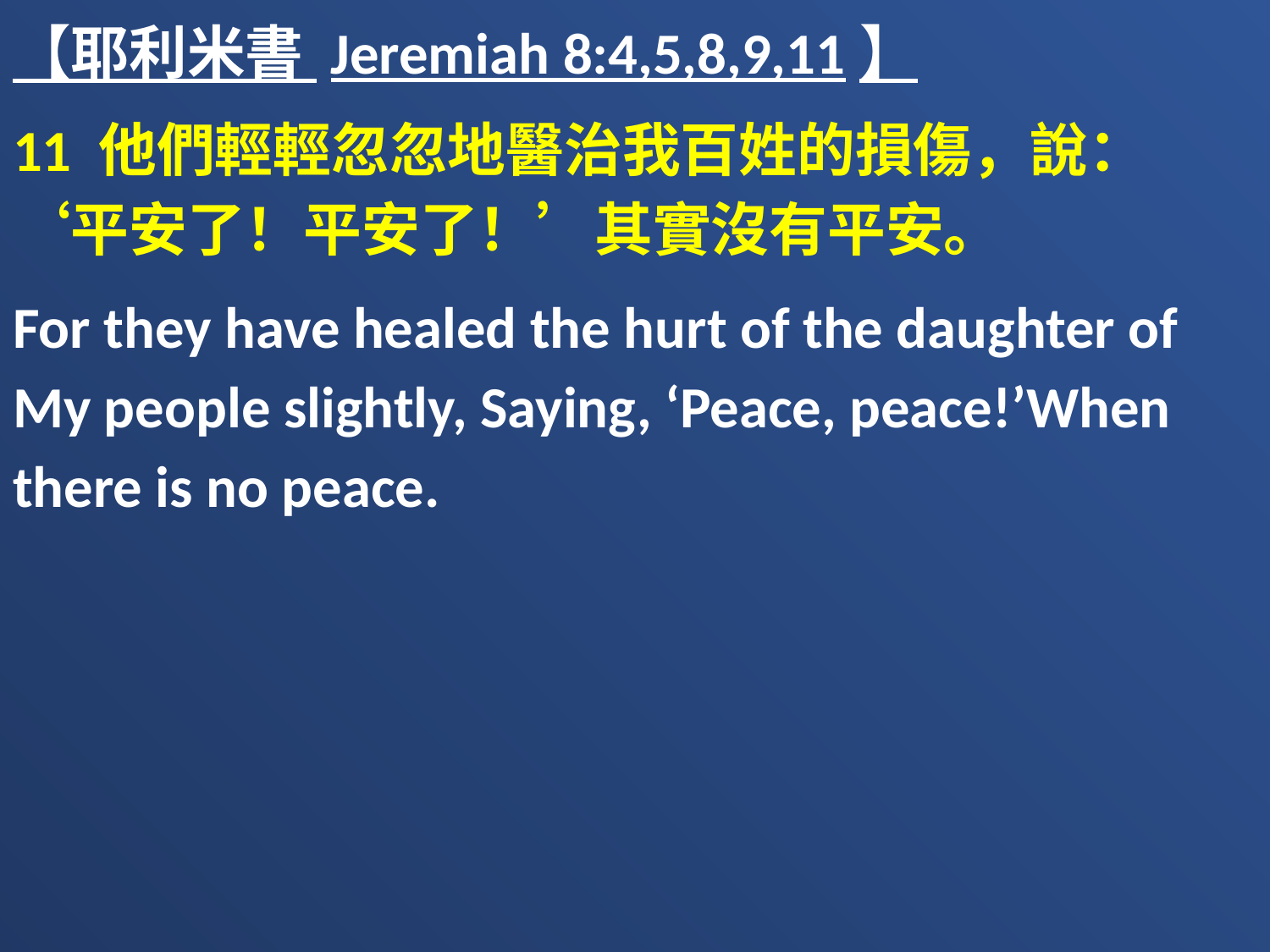

【耶利米書 Jeremiah 8:4,5,8,9,11】
11 他們輕輕忽忽地醫治我百姓的損傷，說：‘平安了！平安了！’其實沒有平安。
For they have healed the hurt of the daughter of My people slightly, Saying, ‘Peace, peace!’When there is no peace.